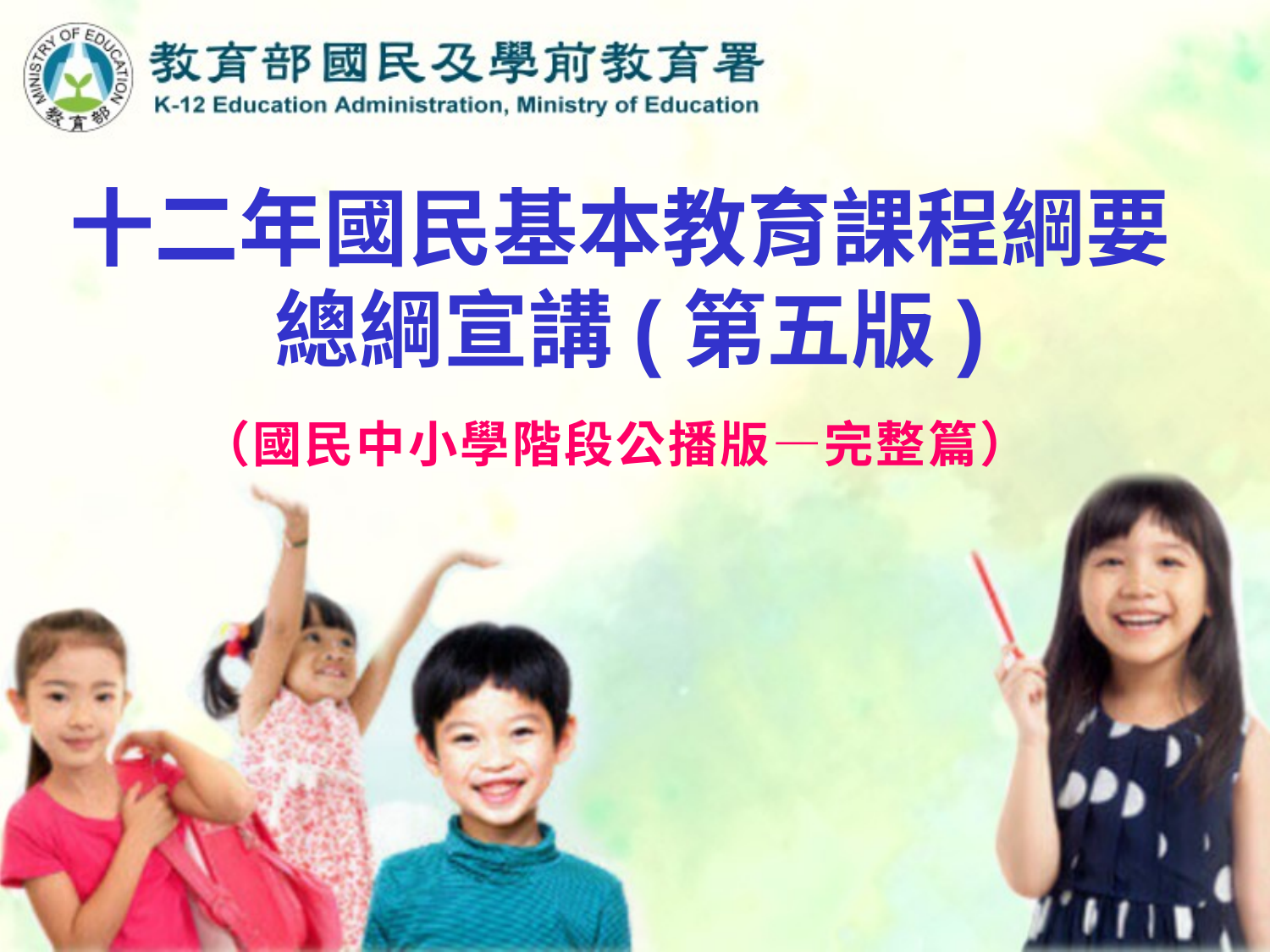

十二年國民基本教育課程綱要
總綱宣講(第五版)
（國民中小學階段公播版—完整篇）